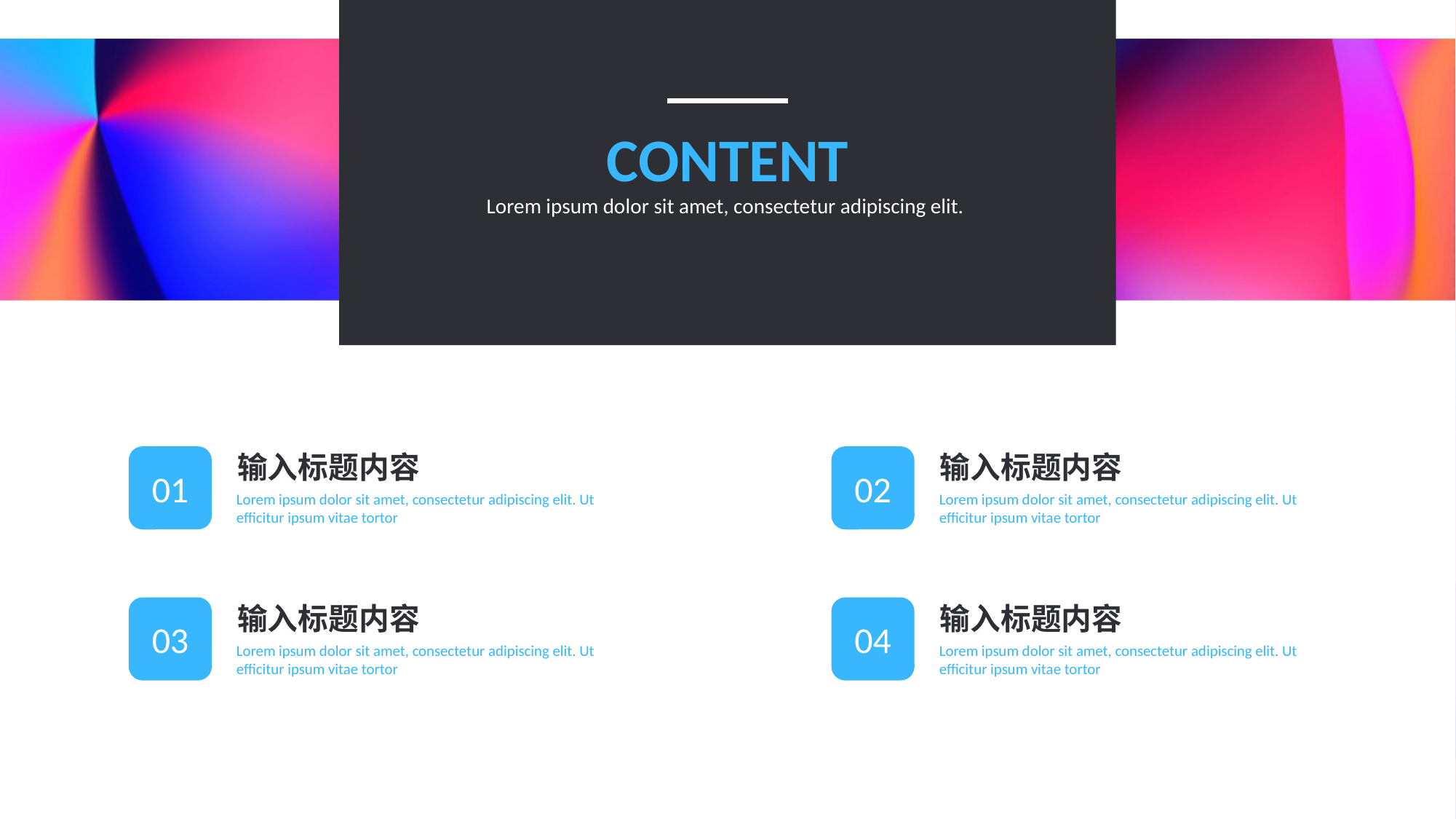

CONTENT
Lorem ipsum dolor sit amet, consectetur adipiscing elit.
输入标题内容
输入标题内容
01
02
Lorem ipsum dolor sit amet, consectetur adipiscing elit. Ut efficitur ipsum vitae tortor
Lorem ipsum dolor sit amet, consectetur adipiscing elit. Ut efficitur ipsum vitae tortor
输入标题内容
输入标题内容
03
04
Lorem ipsum dolor sit amet, consectetur adipiscing elit. Ut efficitur ipsum vitae tortor
Lorem ipsum dolor sit amet, consectetur adipiscing elit. Ut efficitur ipsum vitae tortor